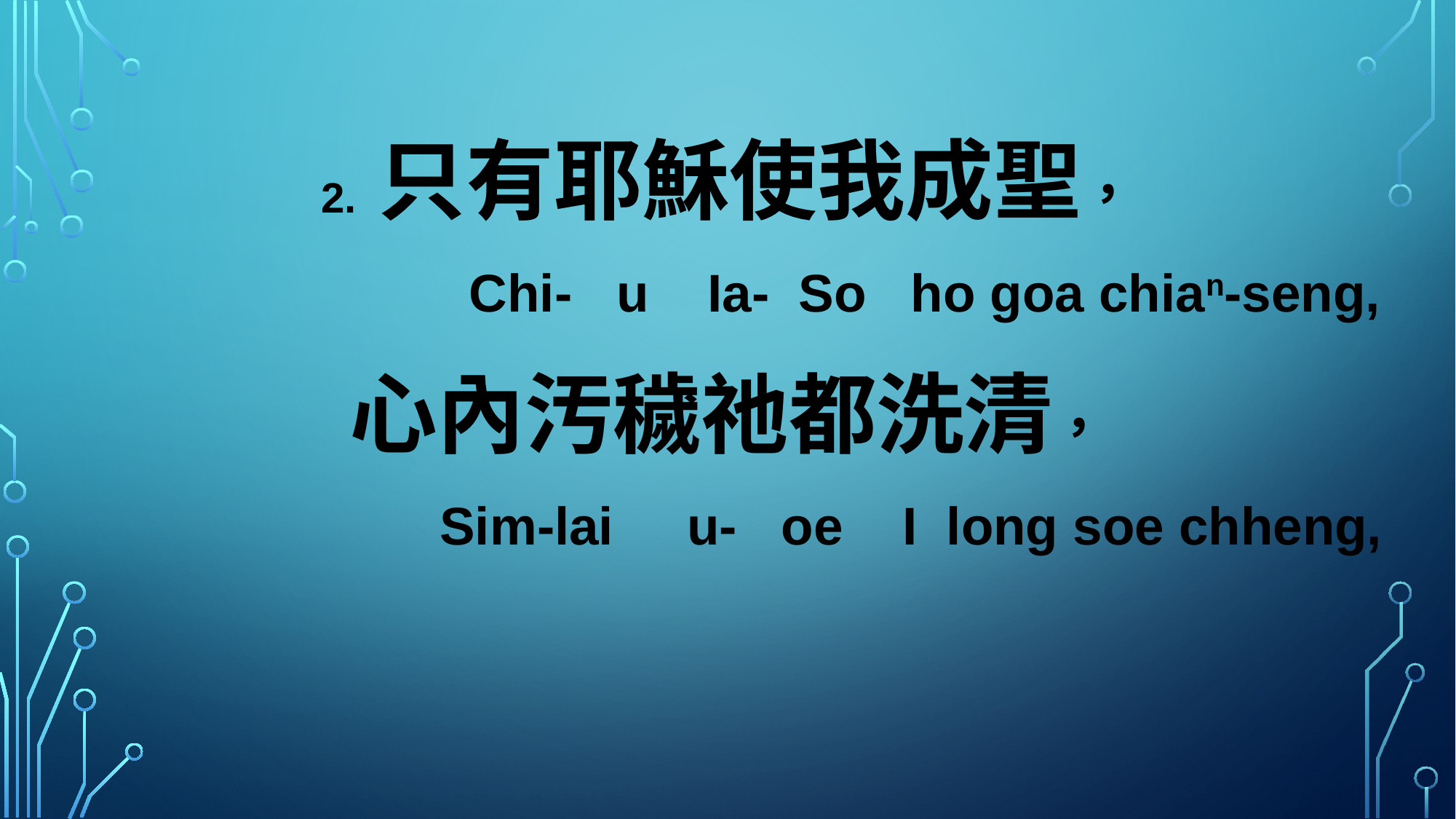

2. 只有耶穌使我成聖，
                            Chi-   u    Ia-  So   ho goa chian-seng,
心內汚穢祂都洗清，
                          Sim-lai     u-   oe    I  long soe chheng,